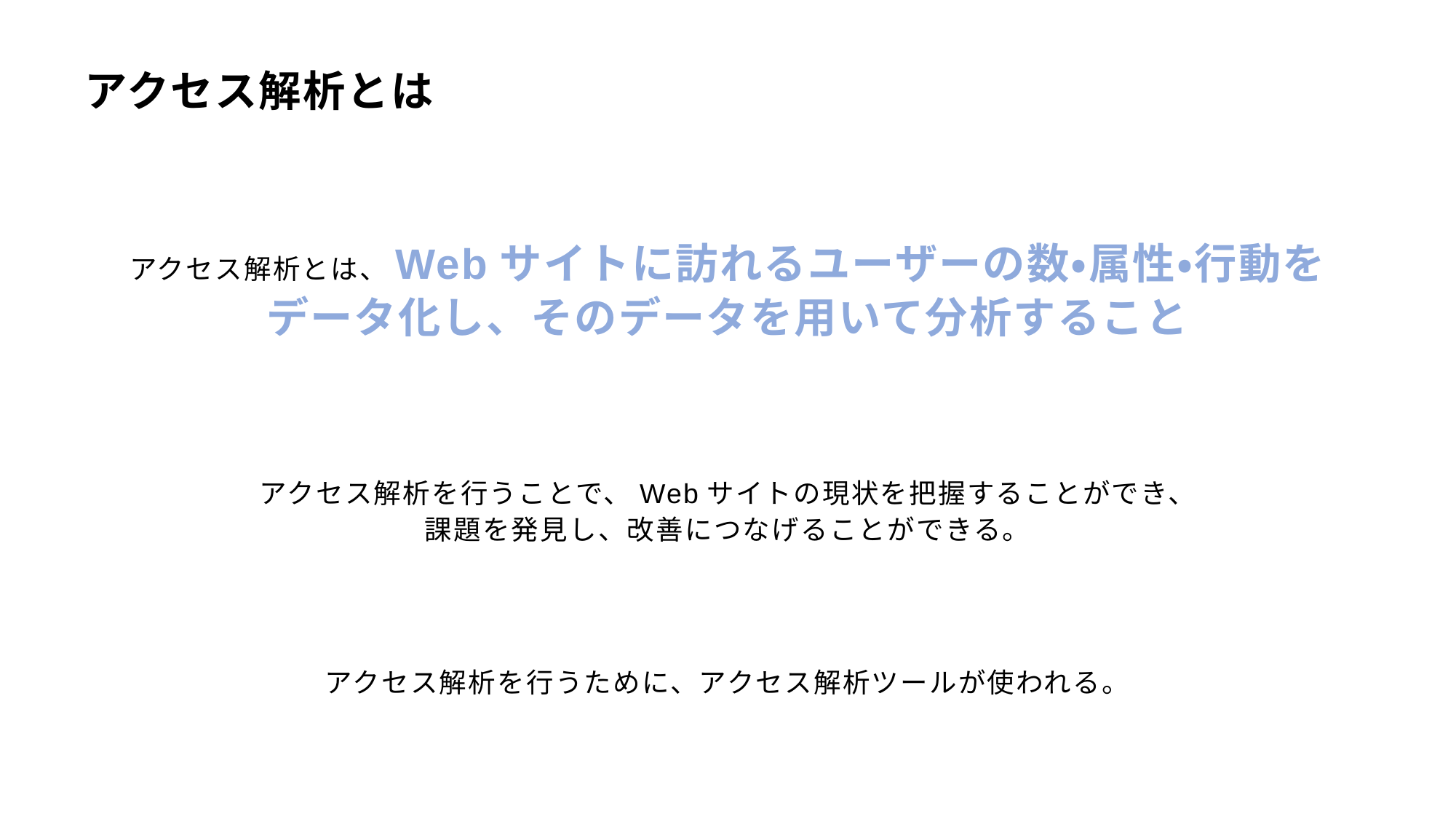

アクセス解析とは
アクセス解析とは、Webサイトに訪れるユーザーの数・属性・行動を
データ化し、そのデータを用いて分析すること
アクセス解析を行うことで、Webサイトの現状を把握することができ、
課題を発見し、改善につなげることができる。
アクセス解析を行うために、アクセス解析ツールが使われる。